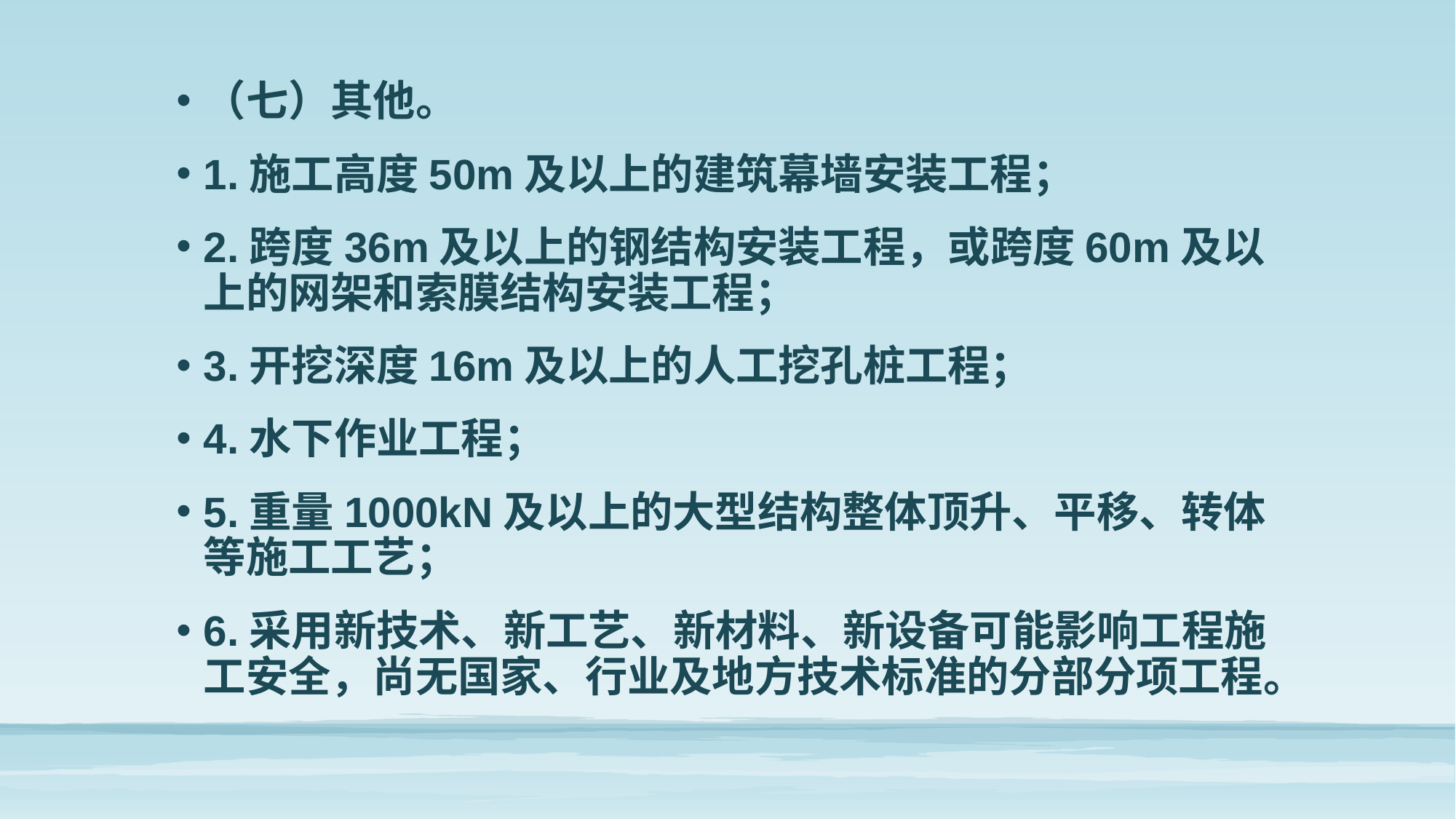

（七）其他。
1.施工高度50m及以上的建筑幕墙安装工程；
2.跨度36m及以上的钢结构安装工程，或跨度60m及以上的网架和索膜结构安装工程；
3.开挖深度16m及以上的人工挖孔桩工程；
4.水下作业工程；
5.重量1000kN及以上的大型结构整体顶升、平移、转体等施工工艺；
6.采用新技术、新工艺、新材料、新设备可能影响工程施工安全，尚无国家、行业及地方技术标准的分部分项工程。